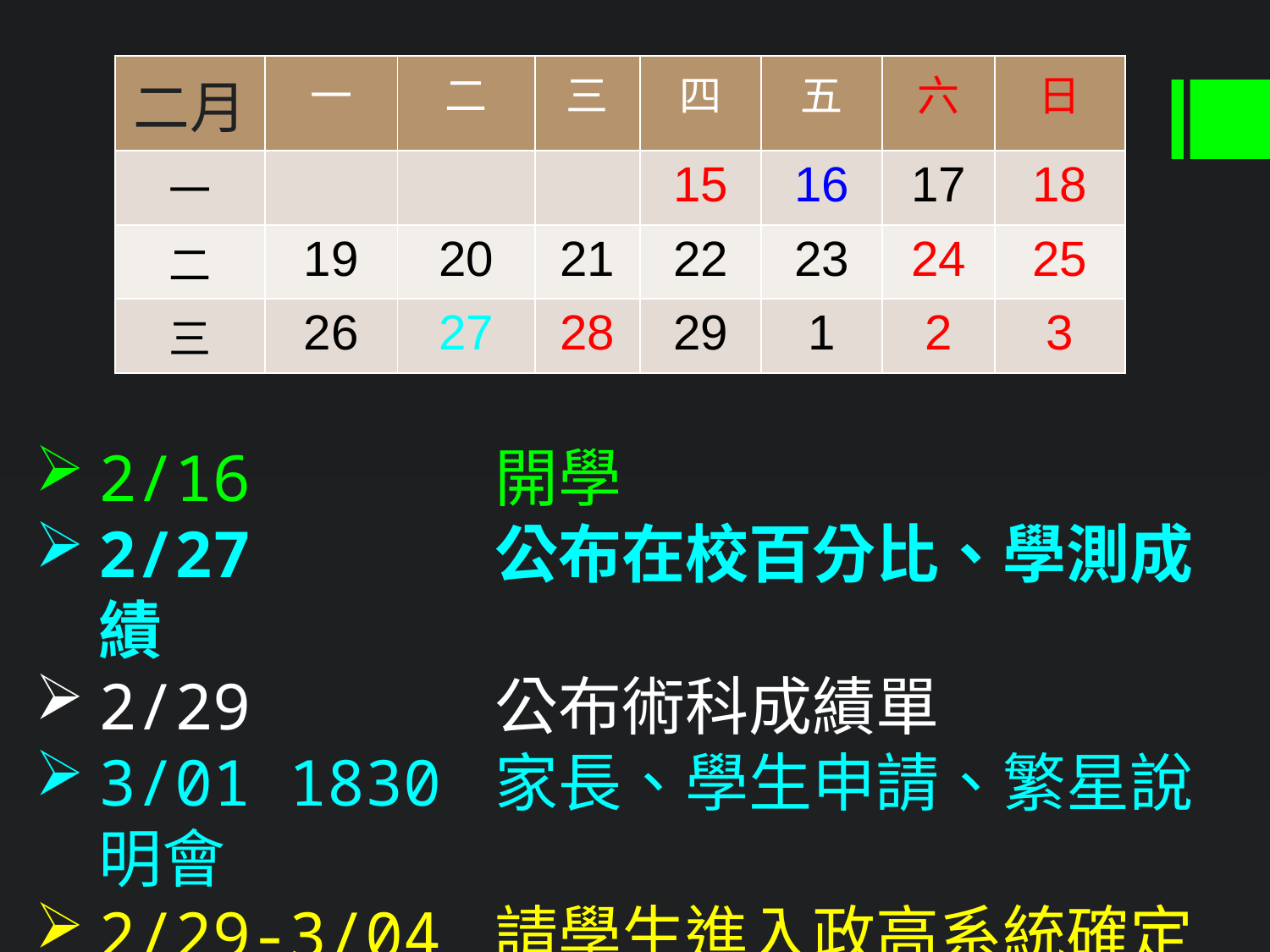

| 二月 | 一 | 二 | 三 | 四 | 五 | 六 | 日 |
| --- | --- | --- | --- | --- | --- | --- | --- |
| 一 |  |  |  | 15 | 16 | 17 | 18 |
| 二 | 19 | 20 | 21 | 22 | 23 | 24 | 25 |
| 三 | 26 | 27 | 28 | 29 | 1 | 2 | 3 |
2/16      開學
2/27      公布在校百分比、學測成績
2/29      公布術科成績單
3/01 1830 家長、學生申請、繁星說明會
2/29-3/04 請學生進入政高系統確定自己的學測成績及校排百分比資料正確